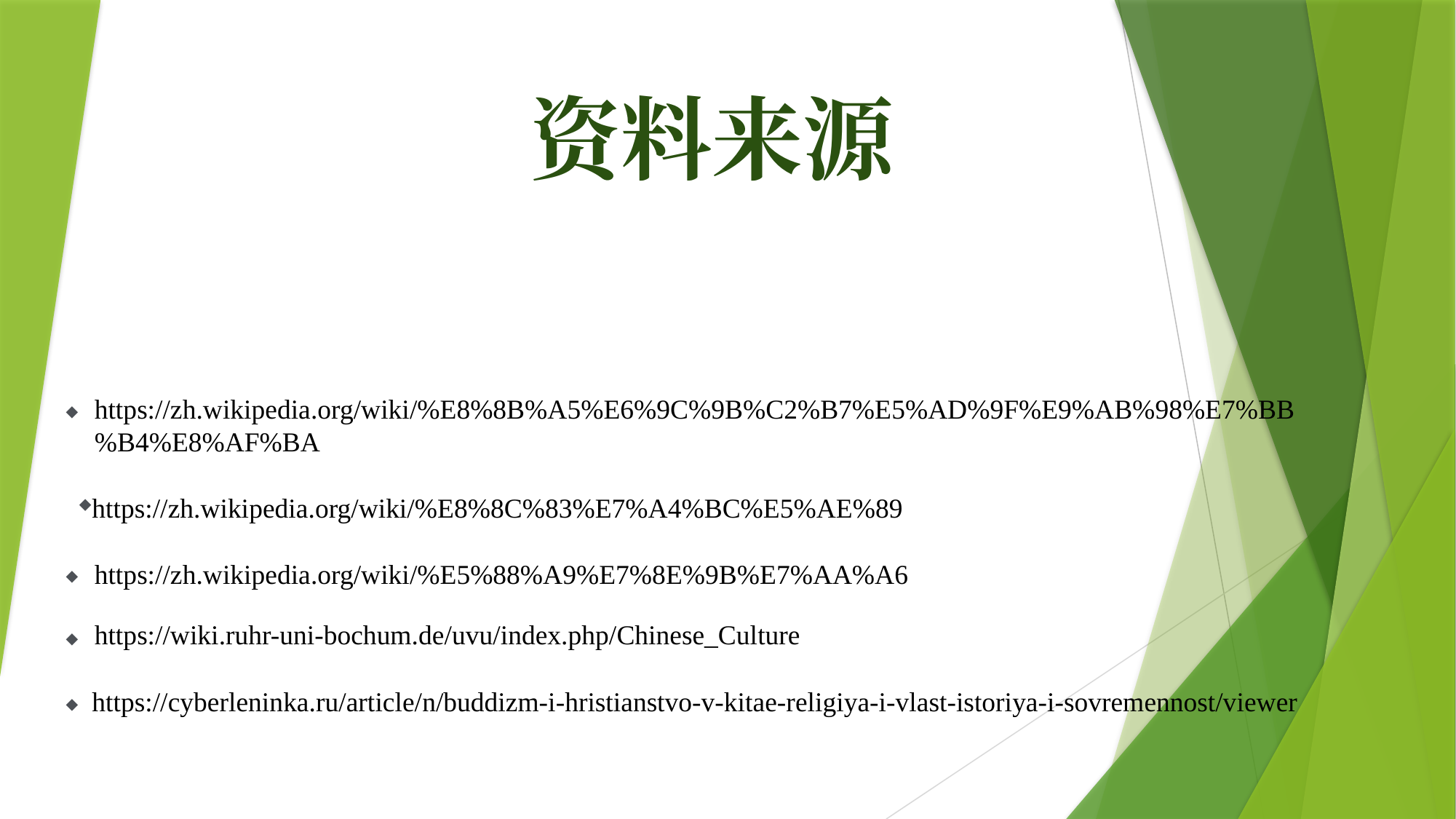

# 资料来源
https://zh.wikipedia.org/wiki/%E8%8B%A5%E6%9C%9B%C2%B7%E5%AD%9F%E9%AB%98%E7%BB%B4%E8%AF%BA
⬥
https://zh.wikipedia.org/wiki/%E8%8C%83%E7%A4%BC%E5%AE%89
⬥
https://zh.wikipedia.org/wiki/%E5%88%A9%E7%8E%9B%E7%AA%A6
⬥
https://wiki.ruhr-uni-bochum.de/uvu/index.php/Chinese_Culture
⬥
https://cyberleninka.ru/article/n/buddizm-i-hristianstvo-v-kitae-religiya-i-vlast-istoriya-i-sovremennost/viewer
⬥